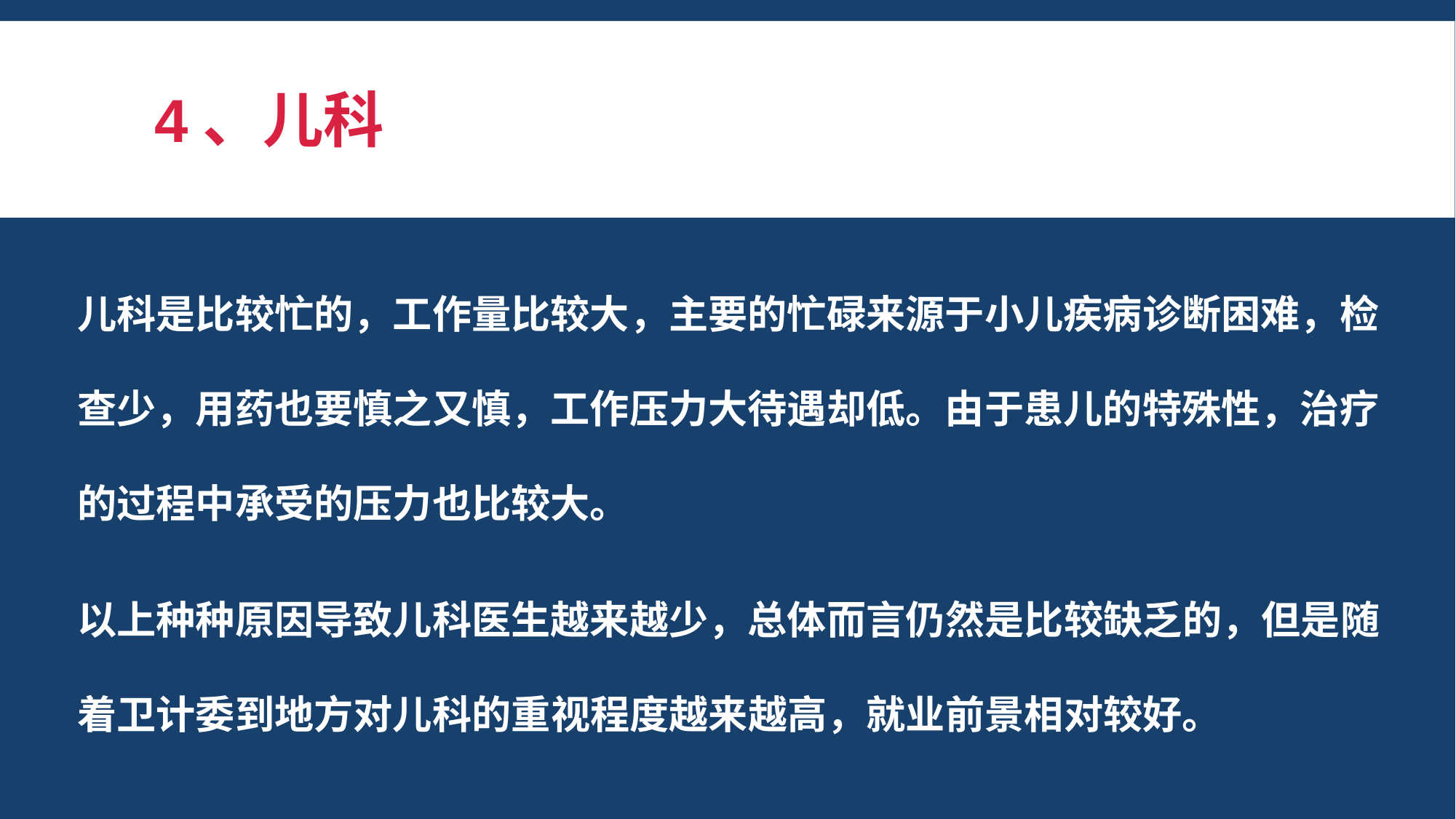

# 4、儿科
儿科是比较忙的，工作量比较大，主要的忙碌来源于小儿疾病诊断困难，检查少，用药也要慎之又慎，工作压力大待遇却低。由于患儿的特殊性，治疗的过程中承受的压力也比较大。
以上种种原因导致儿科医生越来越少，总体而言仍然是比较缺乏的，但是随着卫计委到地方对儿科的重视程度越来越高，就业前景相对较好。